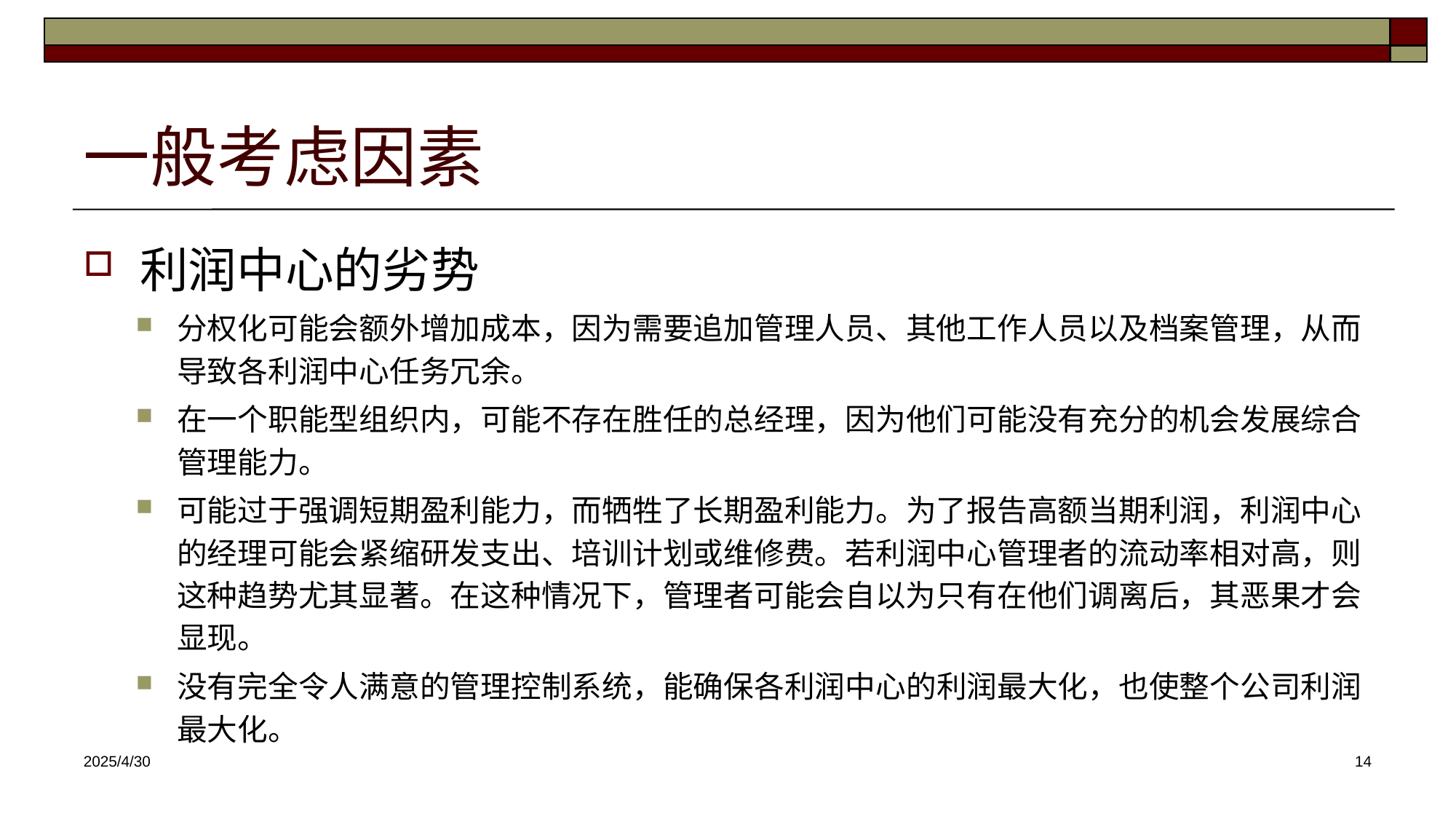

# 一般考虑因素
利润中心的劣势
分权化可能会额外增加成本，因为需要追加管理人员、其他工作人员以及档案管理，从而导致各利润中心任务冗余。
在一个职能型组织内，可能不存在胜任的总经理，因为他们可能没有充分的机会发展综合管理能力。
可能过于强调短期盈利能力，而牺牲了长期盈利能力。为了报告高额当期利润，利润中心的经理可能会紧缩研发支出、培训计划或维修费。若利润中心管理者的流动率相对高，则这种趋势尤其显著。在这种情况下，管理者可能会自以为只有在他们调离后，其恶果才会显现。
没有完全令人满意的管理控制系统，能确保各利润中心的利润最大化，也使整个公司利润最大化。

2025/4/30
14